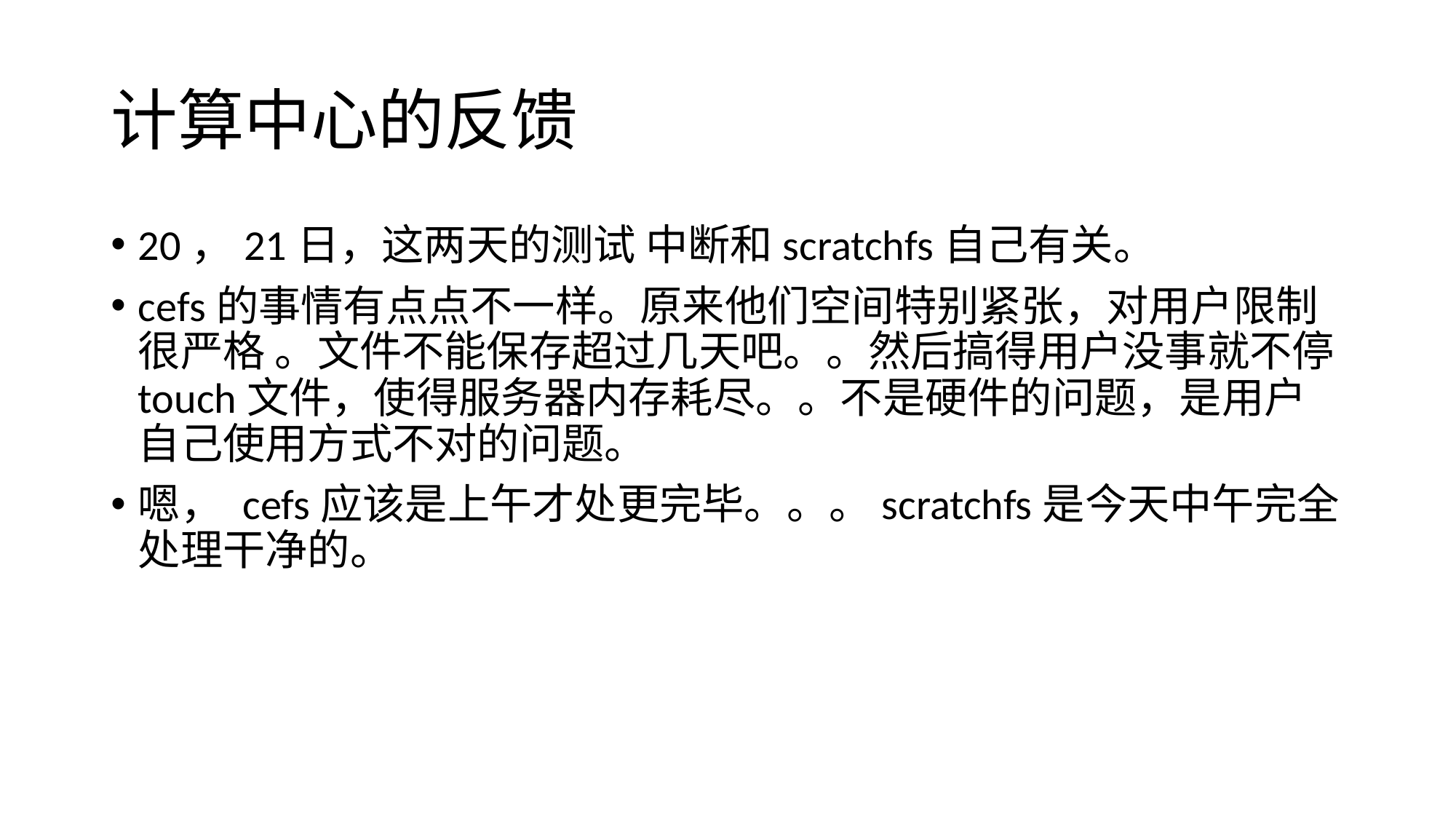

# 计算中心的反馈
20，21日，这两天的测试 中断和scratchfs自己有关。
cefs的事情有点点不一样。原来他们空间特别紧张，对用户限制很严格 。文件不能保存超过几天吧。。然后搞得用户没事就不停touch文件，使得服务器内存耗尽。。不是硬件的问题，是用户自己使用方式不对的问题。
嗯， cefs应该是上午才处更完毕。。。scratchfs是今天中午完全处理干净的。